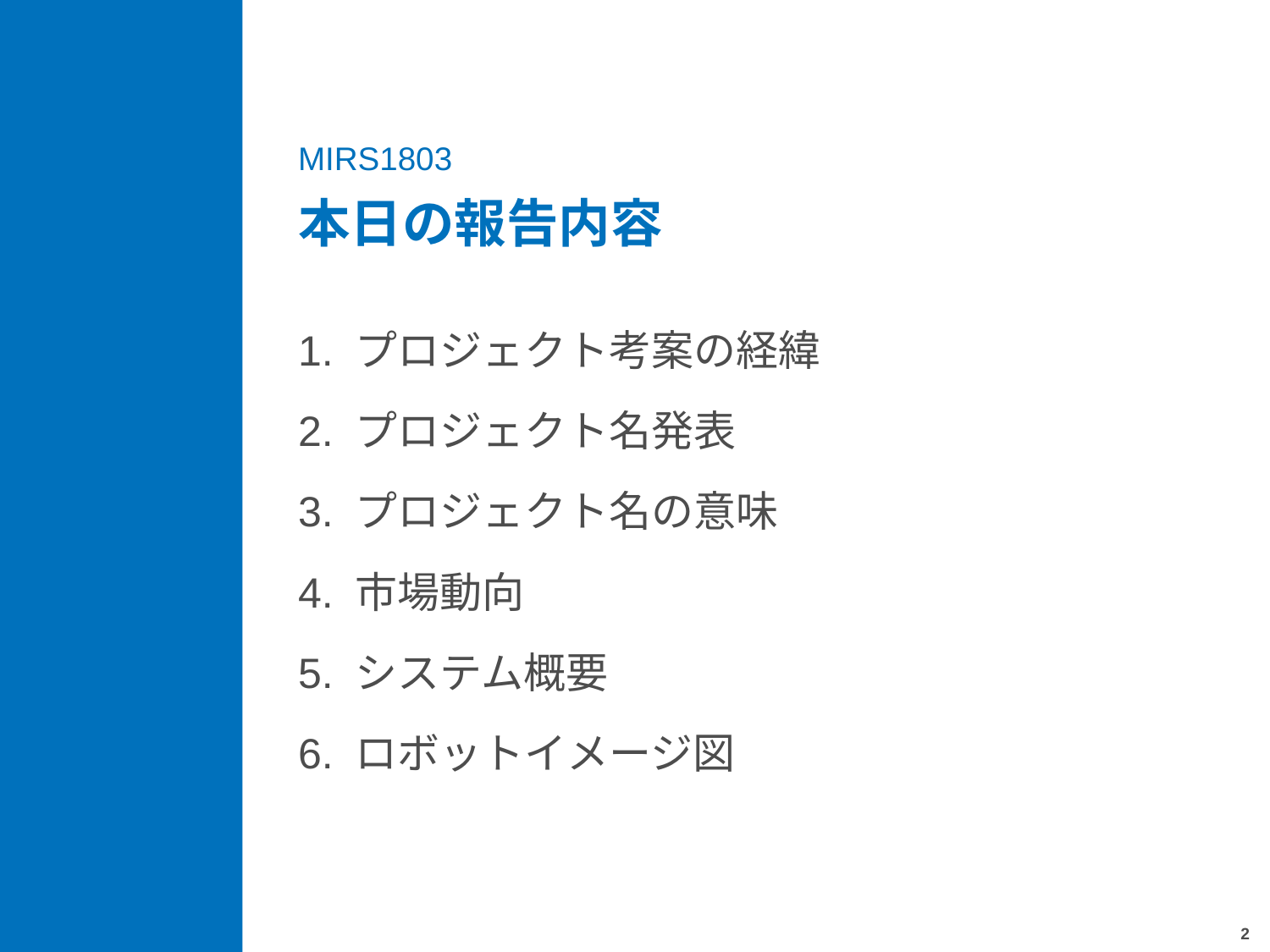

# MIRS1803 本日の報告内容
プロジェクト考案の経緯
プロジェクト名発表
プロジェクト名の意味
市場動向
システム概要
ロボットイメージ図

2